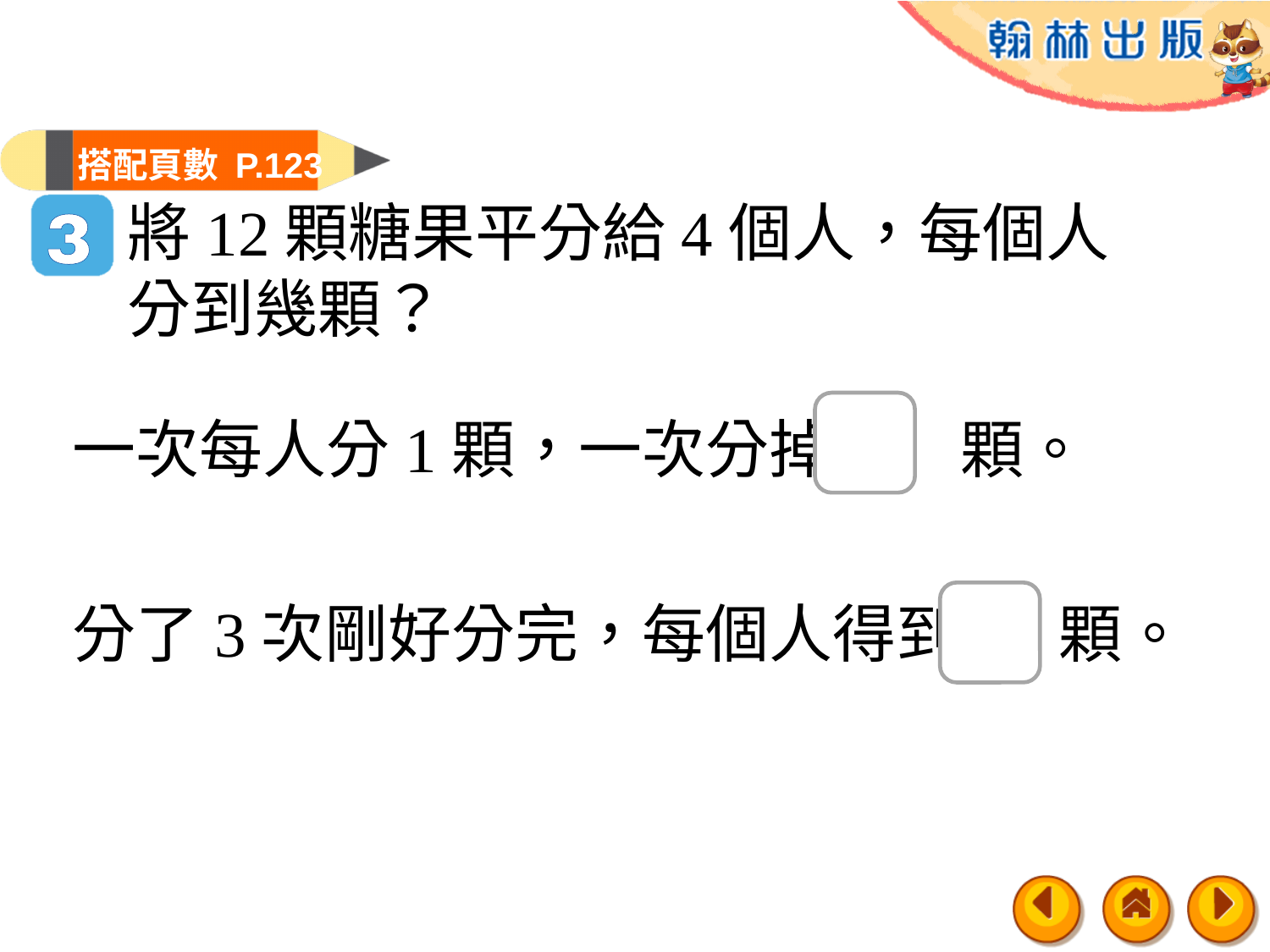

搭配頁數 P.123
將12顆糖果平分給4個人，每個人
分到幾顆？
3

一次每人分1顆，一次分掉         顆。

分了3次剛好分完，每個人得到       顆。